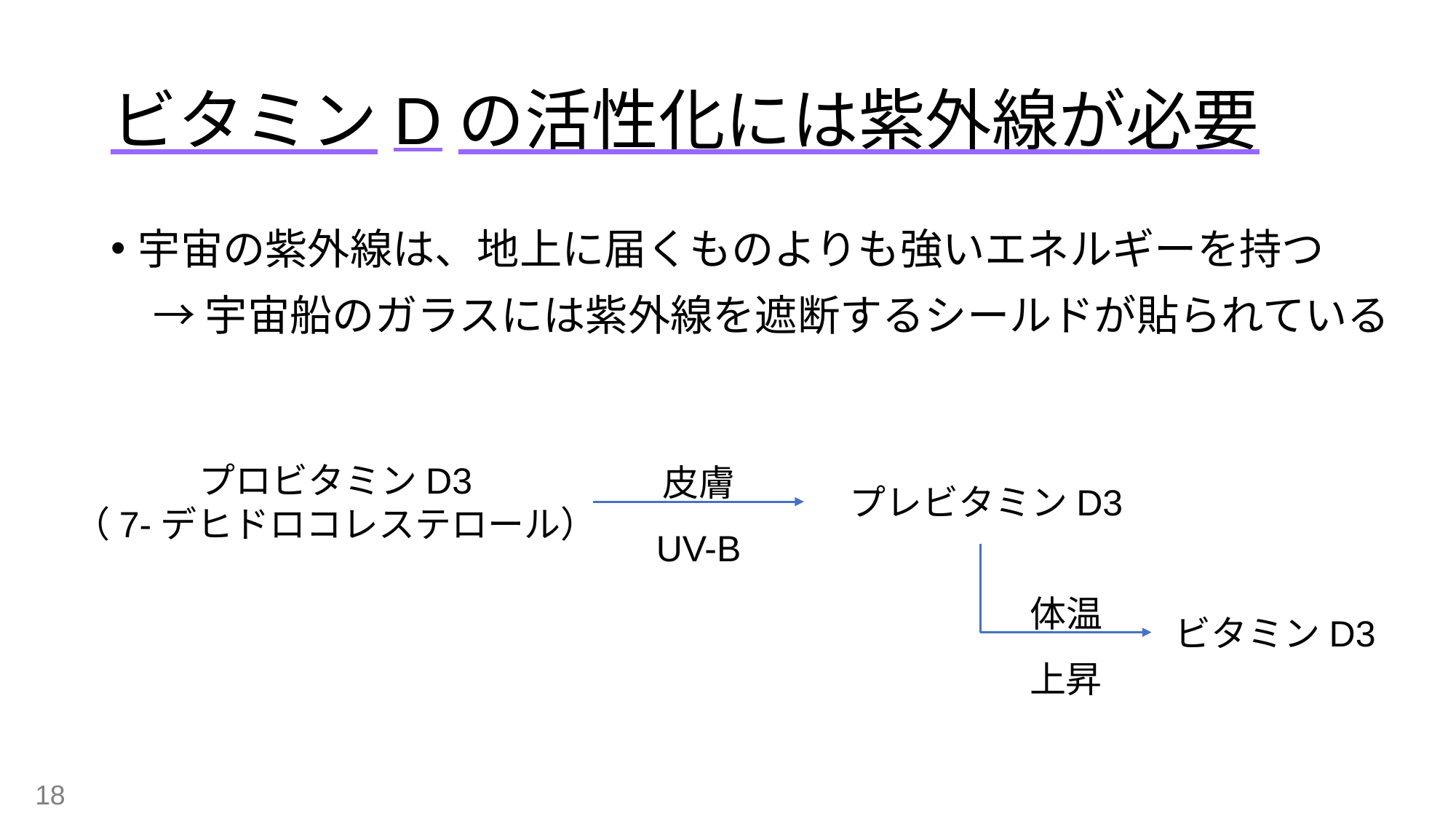

# ビタミンDの活性化には紫外線が必要
宇宙の紫外線は、地上に届くものよりも強いエネルギーを持つ
　→ 宇宙船のガラスには紫外線を遮断するシールドが貼られている
皮膚
UV-B
プロビタミンD3
（7-デヒドロコレステロール）
プレビタミンD3
体温
上昇
ビタミンD3
18